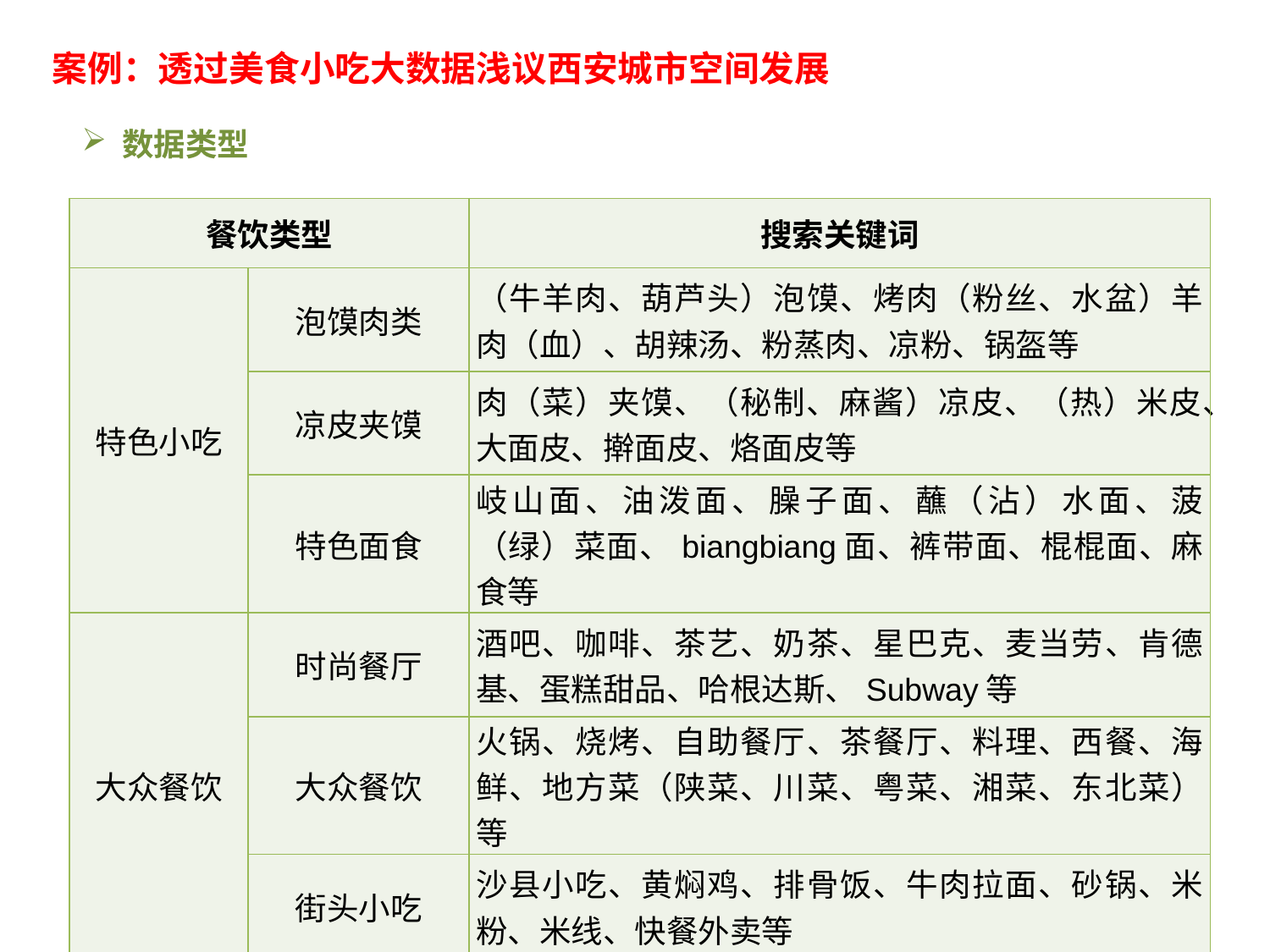

案例：透过美食小吃大数据浅议西安城市空间发展
 数据类型
| 餐饮类型 |  | 搜索关键词 |
| --- | --- | --- |
| 特色小吃 | 泡馍肉类 | （牛羊肉、葫芦头）泡馍、烤肉（粉丝、水盆）羊肉（血）、胡辣汤、粉蒸肉、凉粉、锅盔等 |
|  | 凉皮夹馍 | 肉（菜）夹馍、（秘制、麻酱）凉皮、（热）米皮、大面皮、擀面皮、烙面皮等 |
|  | 特色面食 | 岐山面、油泼面、臊子面、蘸（沾）水面、菠（绿）菜面、biangbiang面、裤带面、棍棍面、麻食等 |
| 大众餐饮 | 时尚餐厅 | 酒吧、咖啡、茶艺、奶茶、星巴克、麦当劳、肯德基、蛋糕甜品、哈根达斯、Subway等 |
|  | 大众餐饮 | 火锅、烧烤、自助餐厅、茶餐厅、料理、西餐、海鲜、地方菜（陕菜、川菜、粤菜、湘菜、东北菜）等 |
|  | 街头小吃 | 沙县小吃、黄焖鸡、排骨饭、牛肉拉面、砂锅、米粉、米线、快餐外卖等 |